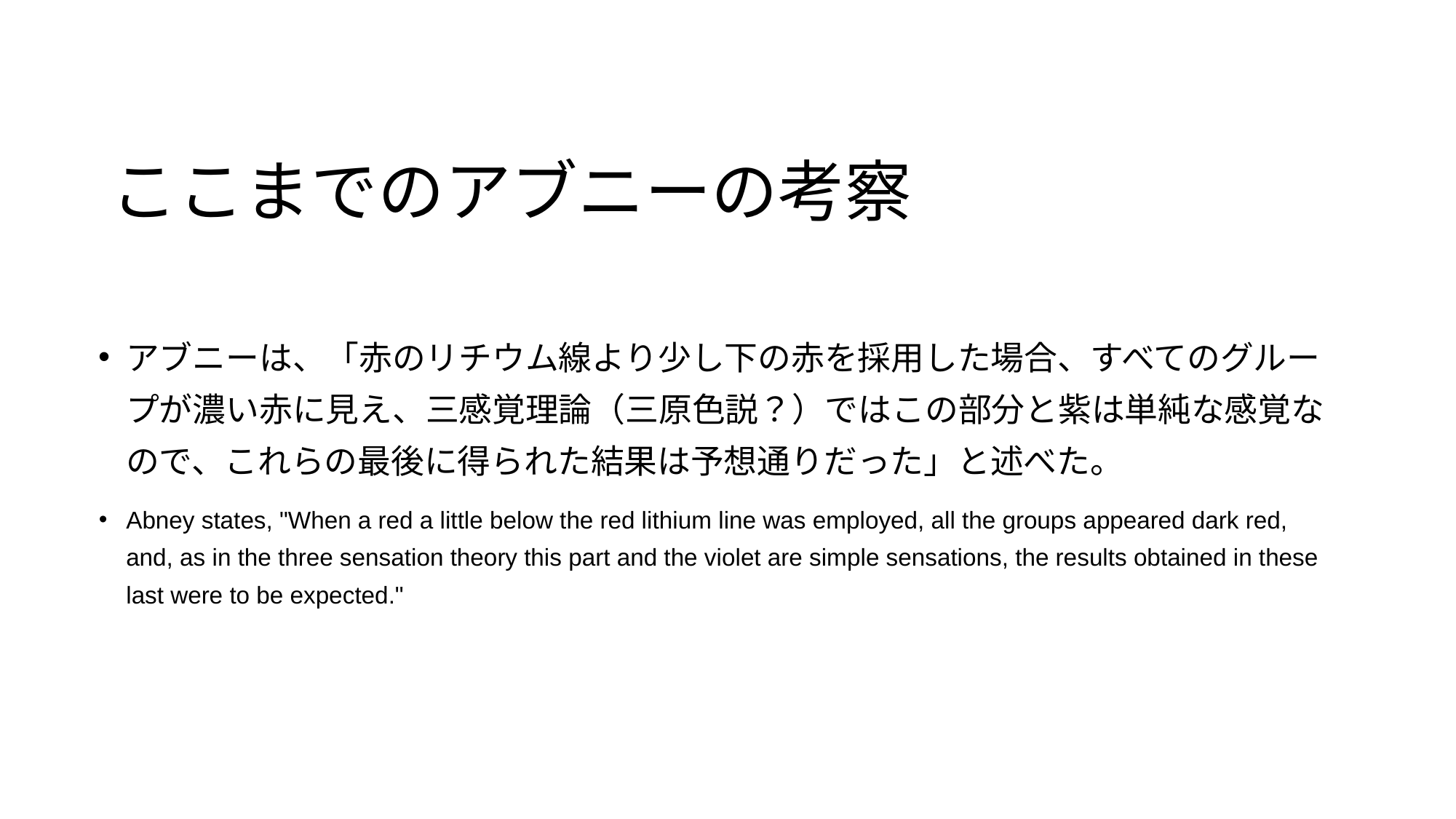

# ここまでのアブニーの考察
アブニーは、「赤のリチウム線より少し下の赤を採用した場合、すべてのグループが濃い赤に見え、三感覚理論（三原色説？）ではこの部分と紫は単純な感覚なので、これらの最後に得られた結果は予想通りだった」と述べた。
Abney states, "When a red a little below the red lithium line was employed, all the groups appeared dark red, and, as in the three sensation theory this part and the violet are simple sensations, the results obtained in these last were to be expected."